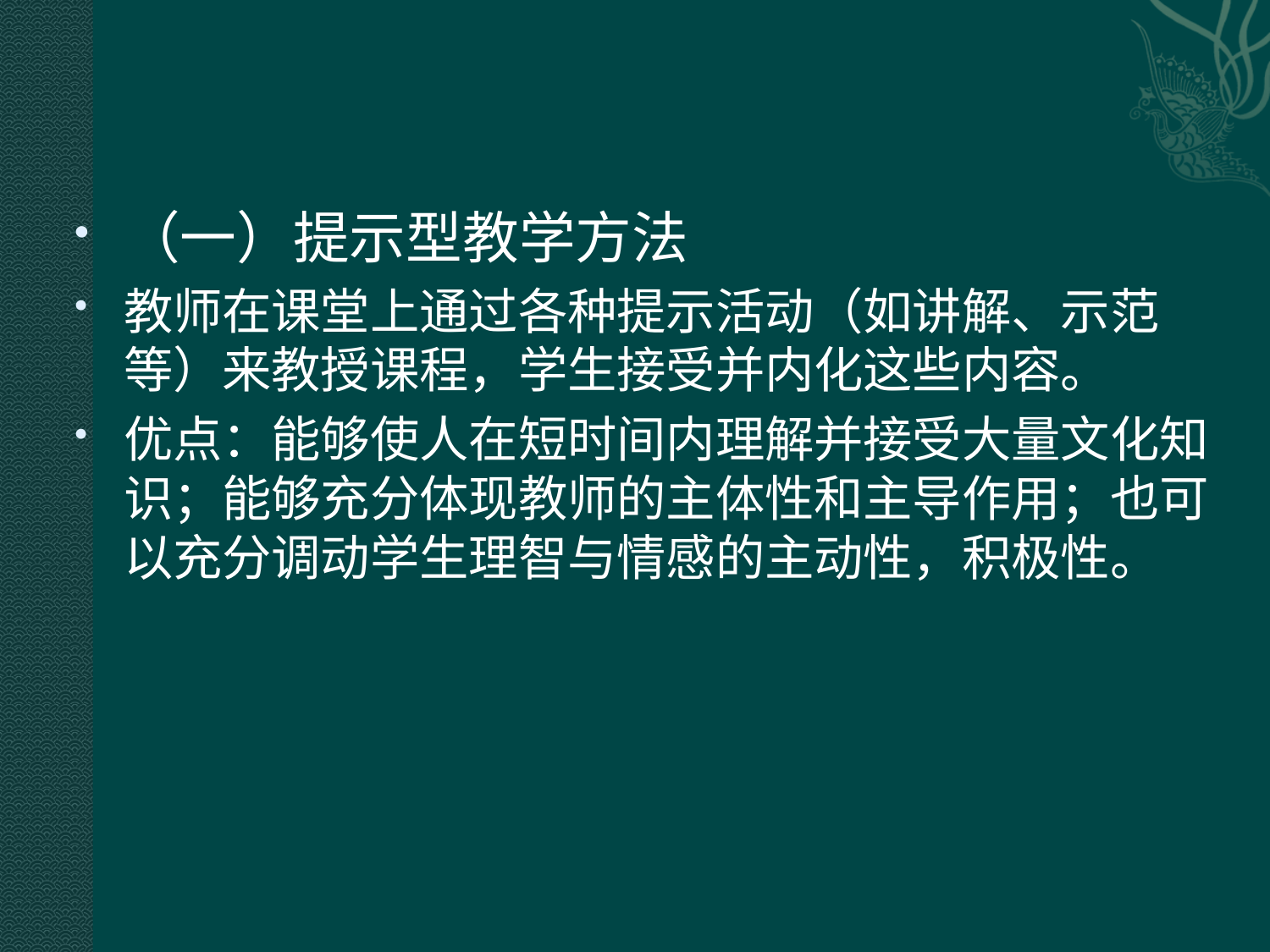

#
（一）提示型教学方法
教师在课堂上通过各种提示活动（如讲解、示范等）来教授课程，学生接受并内化这些内容。
优点：能够使人在短时间内理解并接受大量文化知识；能够充分体现教师的主体性和主导作用；也可以充分调动学生理智与情感的主动性，积极性。